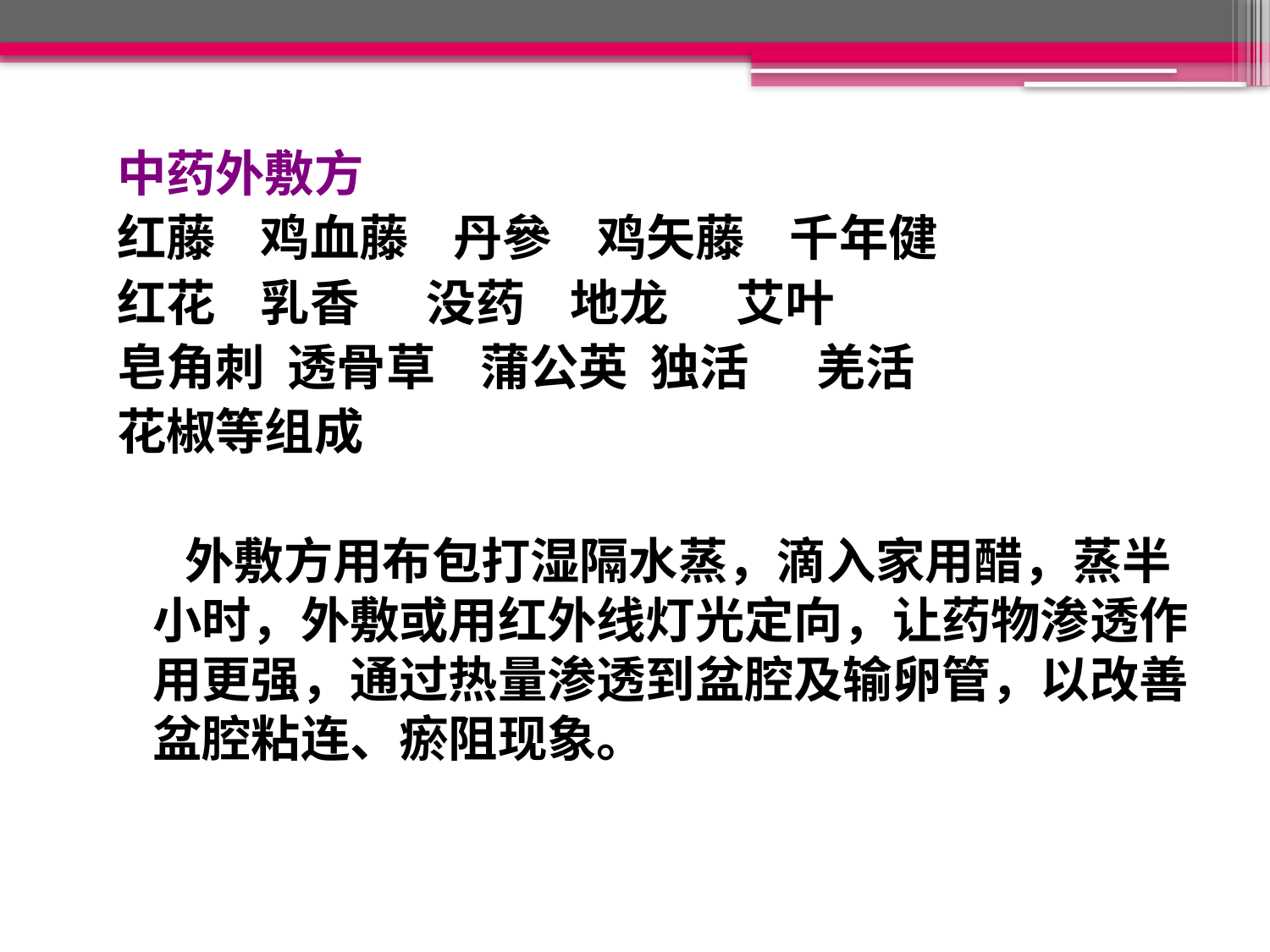

中药外敷方
红藤    鸡血藤    丹參    鸡矢藤    千年健
红花    乳香      没药    地龙      艾叶
皂角刺  透骨草    蒲公英  独活      羌活
花椒等组成

     外敷方用布包打湿隔水蒸，滴入家用醋，蒸半小时，外敷或用红外线灯光定向，让药物渗透作用更强，通过热量渗透到盆腔及输卵管，以改善盆腔粘连、瘀阻现象。